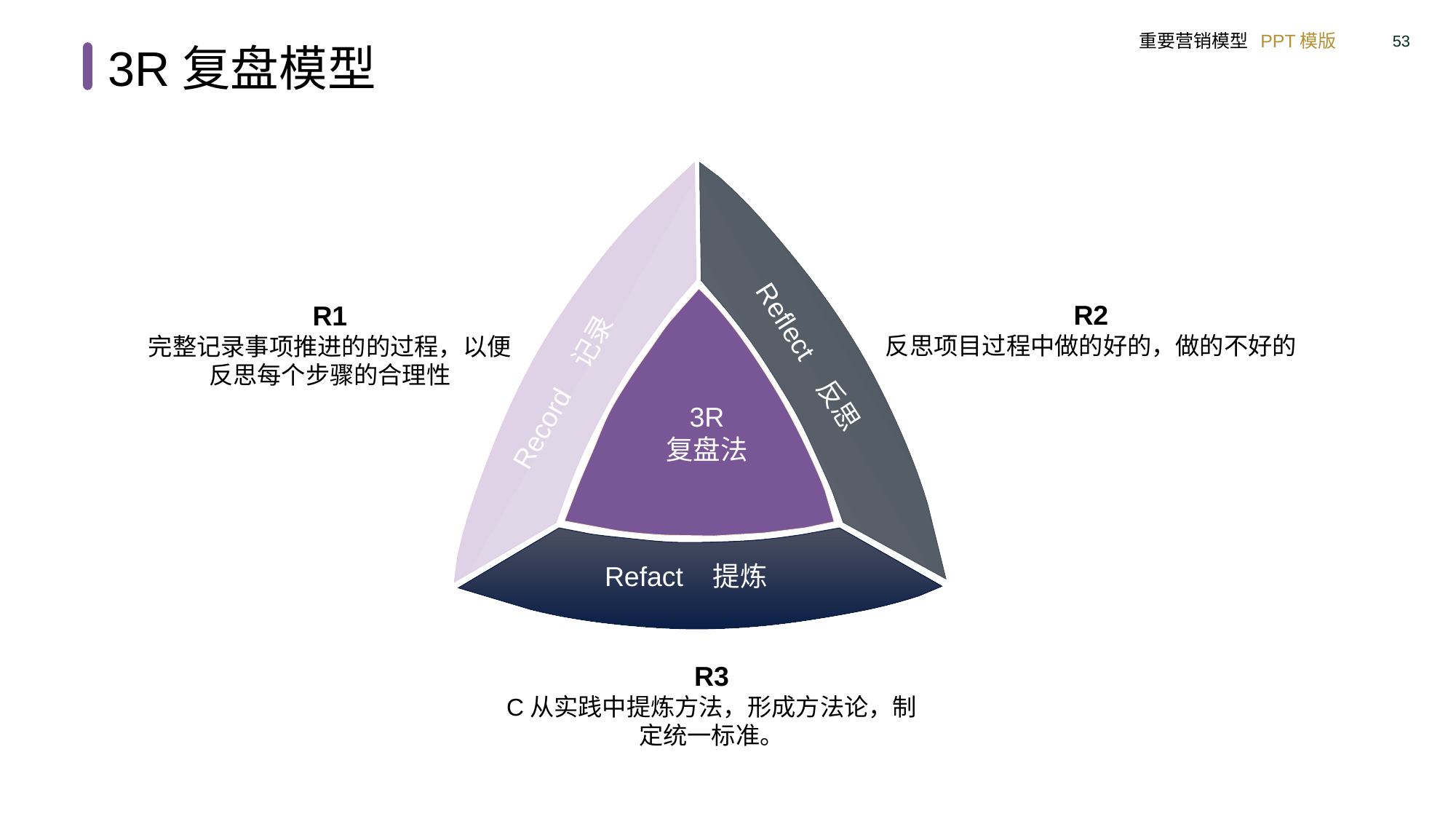

3R复盘模型

R2
反思项目过程中做的好的，做的不好的
R1
完整记录事项推进的的过程，以便反思每个步骤的合理性
Record   记录
Reflect   反思
3R
复盘法
Refact   提炼
R3
C从实践中提炼方法，形成方法论，制定统一标准。